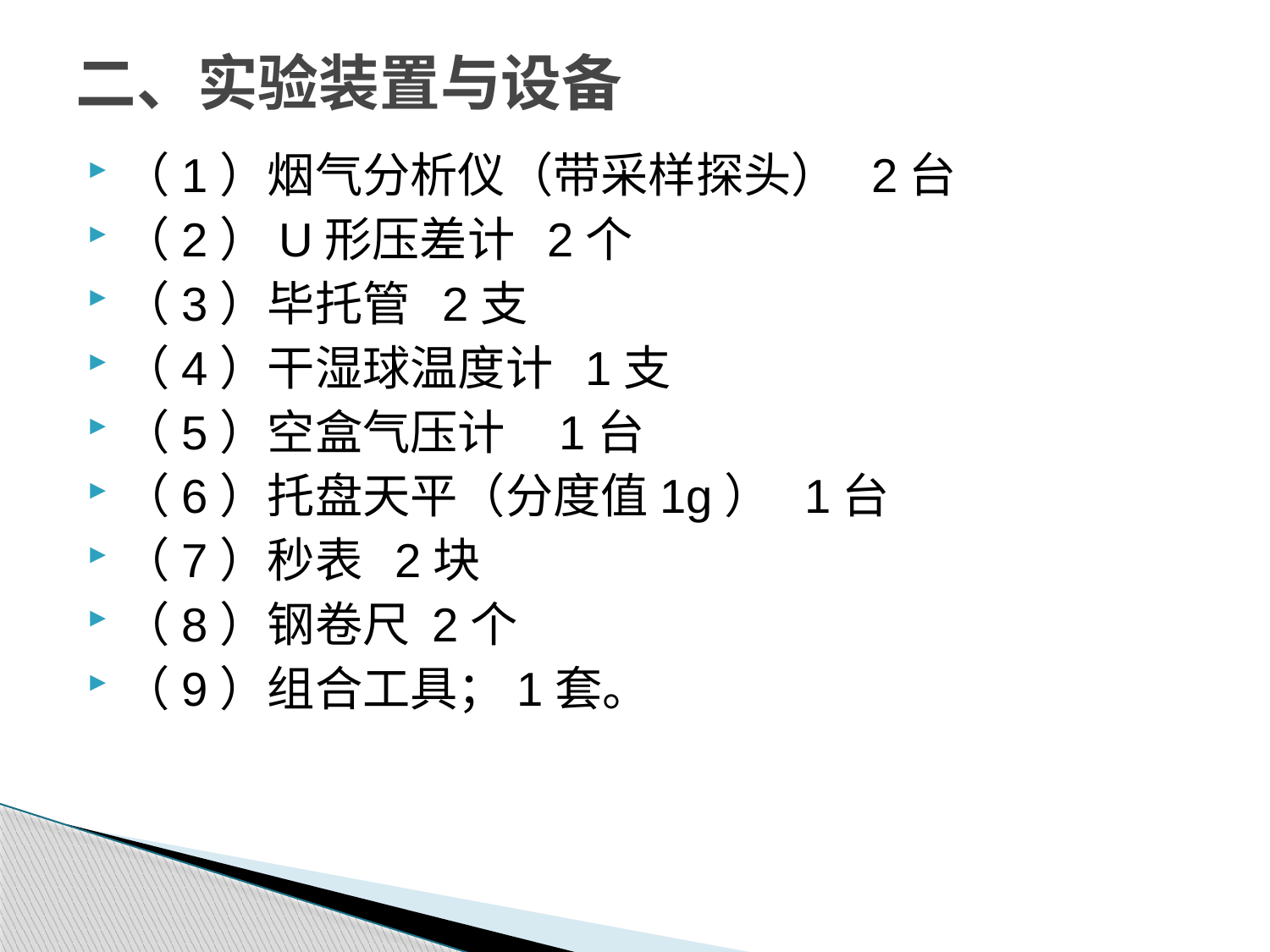

# 二、实验装置与设备
（1）烟气分析仪（带采样探头）  2台
（2）U形压差计  2个
（3）毕托管  2支
（4）干湿球温度计  1支
（5）空盒气压计    1台
（6）托盘天平（分度值1g）  1台
（7）秒表  2块
（8）钢卷尺 2个
（9）组合工具；1套。